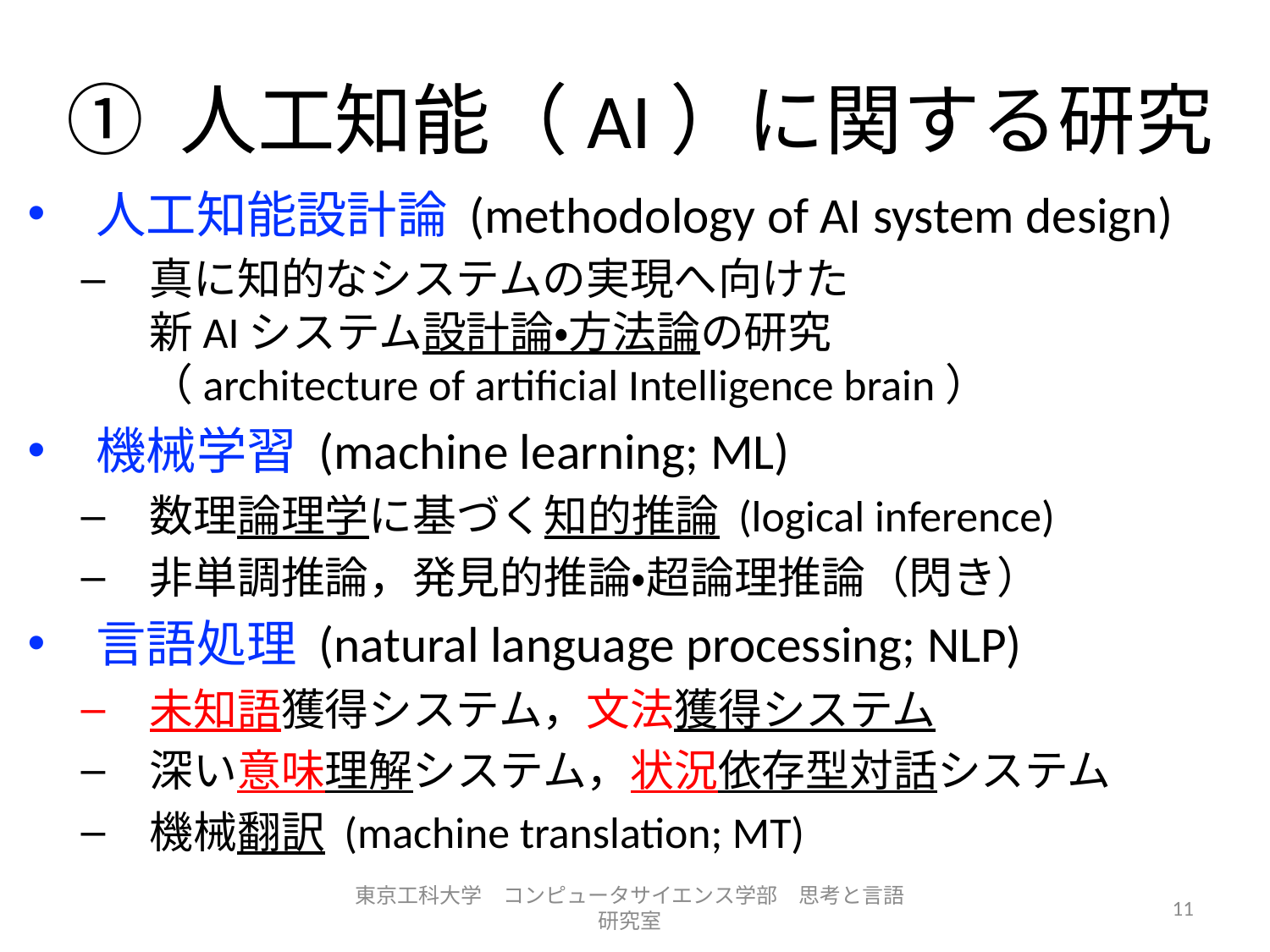

# ① 人工知能（AI）に関する研究
人工知能設計論 (methodology of AI system design)
真に知的なシステムの実現へ向けた
新AIシステム設計論・方法論の研究
（architecture of artificial Intelligence brain）
機械学習 (machine learning; ML)
数理論理学に基づく知的推論 (logical inference)
非単調推論，発見的推論・超論理推論（閃き）
言語処理 (natural language processing; NLP)
未知語獲得システム，文法獲得システム
深い意味理解システム，状況依存型対話システム
機械翻訳 (machine translation; MT)

東京工科大学　コンピュータサイエンス学部　思考と言語研究室
11